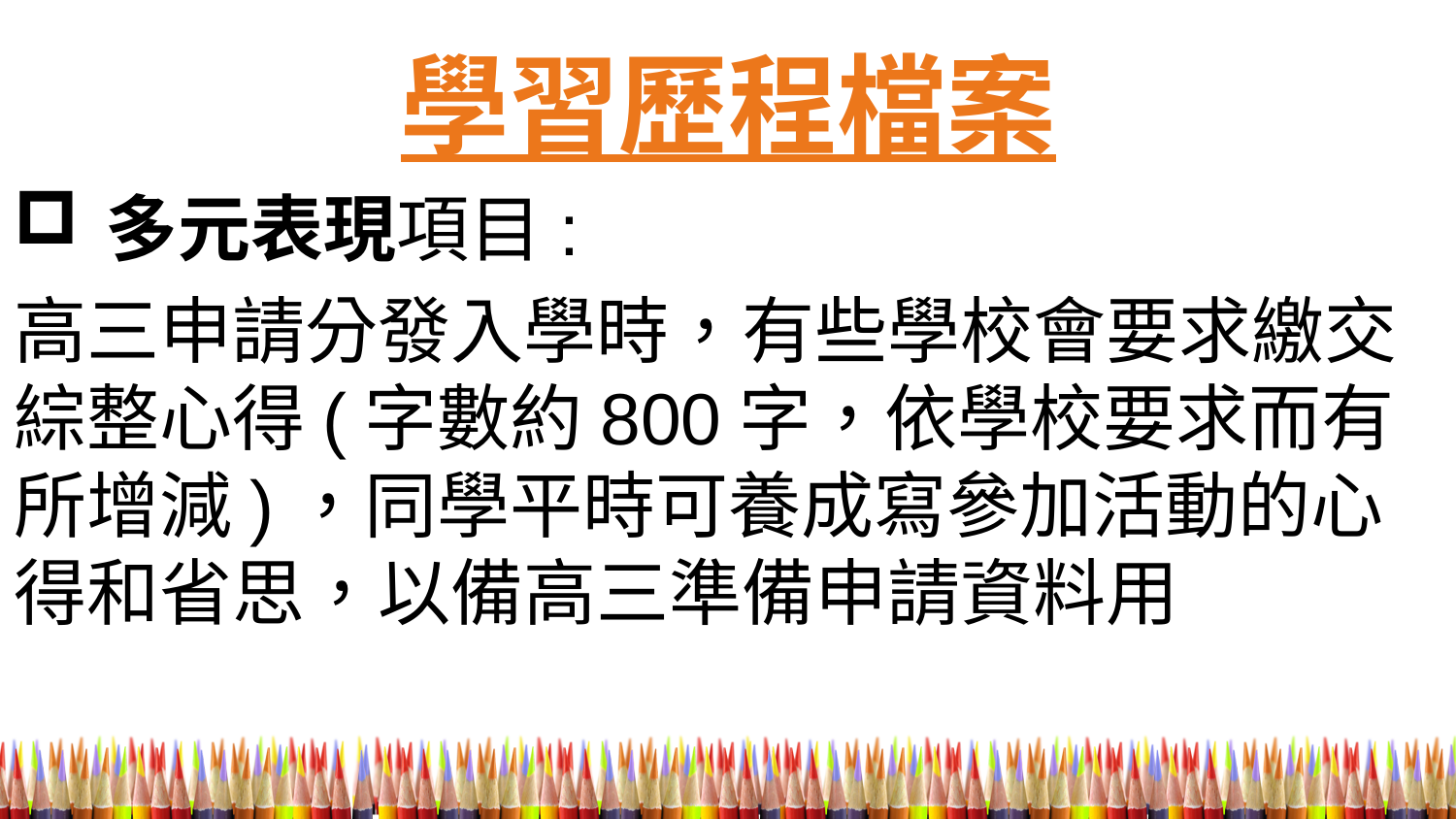

學習歷程檔案
多元表現項目:
高三申請分發入學時，有些學校會要求繳交綜整心得(字數約800字，依學校要求而有所增減)，同學平時可養成寫參加活動的心得和省思，以備高三準備申請資料用